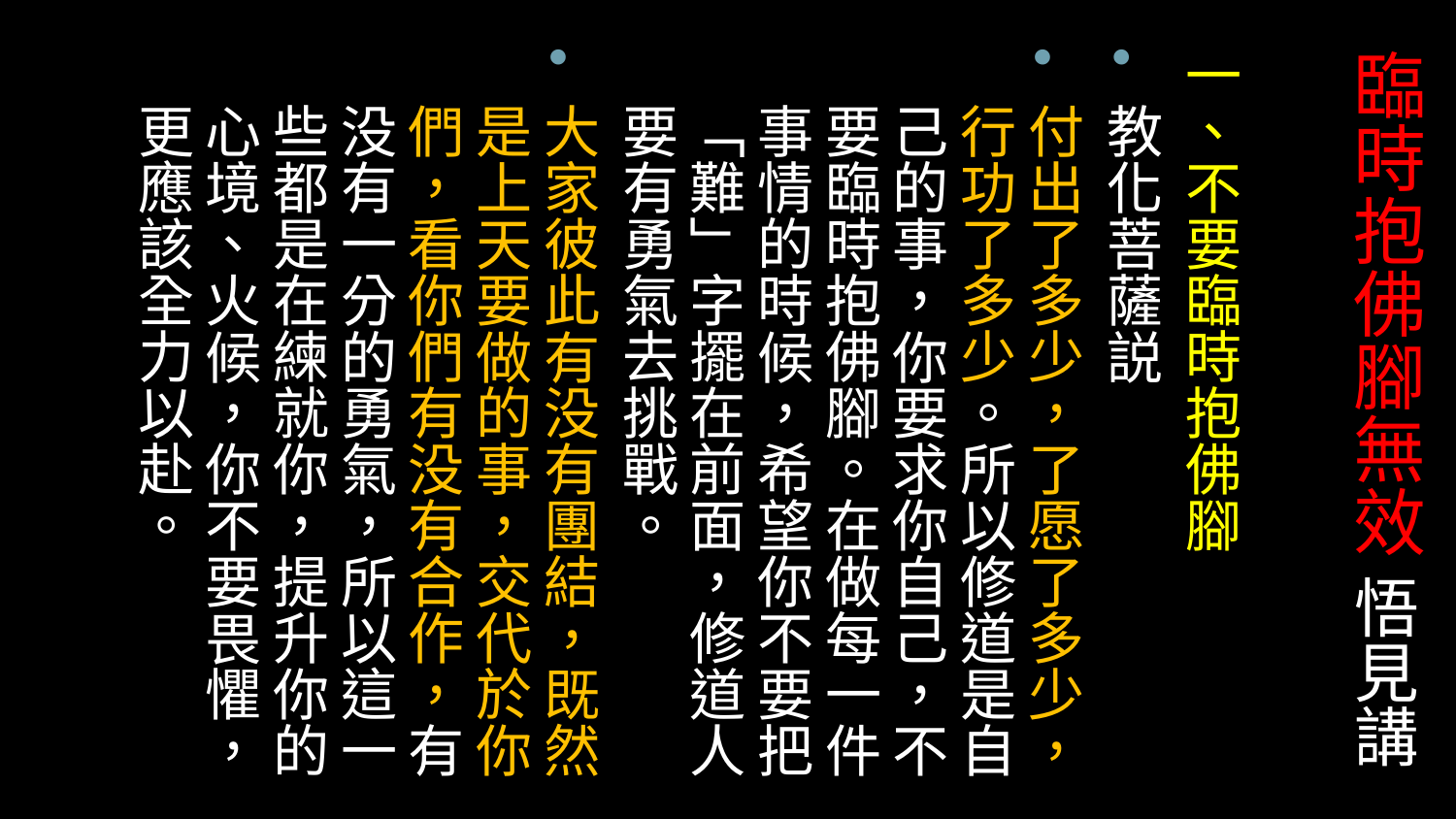

# 臨時抱佛腳無效 悟見講
一、不要臨時抱佛腳
教化菩薩説
付出了多少，了愿了多少，行功了多少。所以修道是自己的事，你要求你自己，不要臨時抱佛腳。在做每一件事情的時候，希望你不要把「難」字擺在前面，修道人要有勇氣去挑戰。
大家彼此有没有團結，既然是上天要做的事，交代於你們，看你們有没有合作，有没有一分的勇氣，所以這一些都是在練就你，提升你的心境、火候，你不要畏懼，更應該全力以赴。